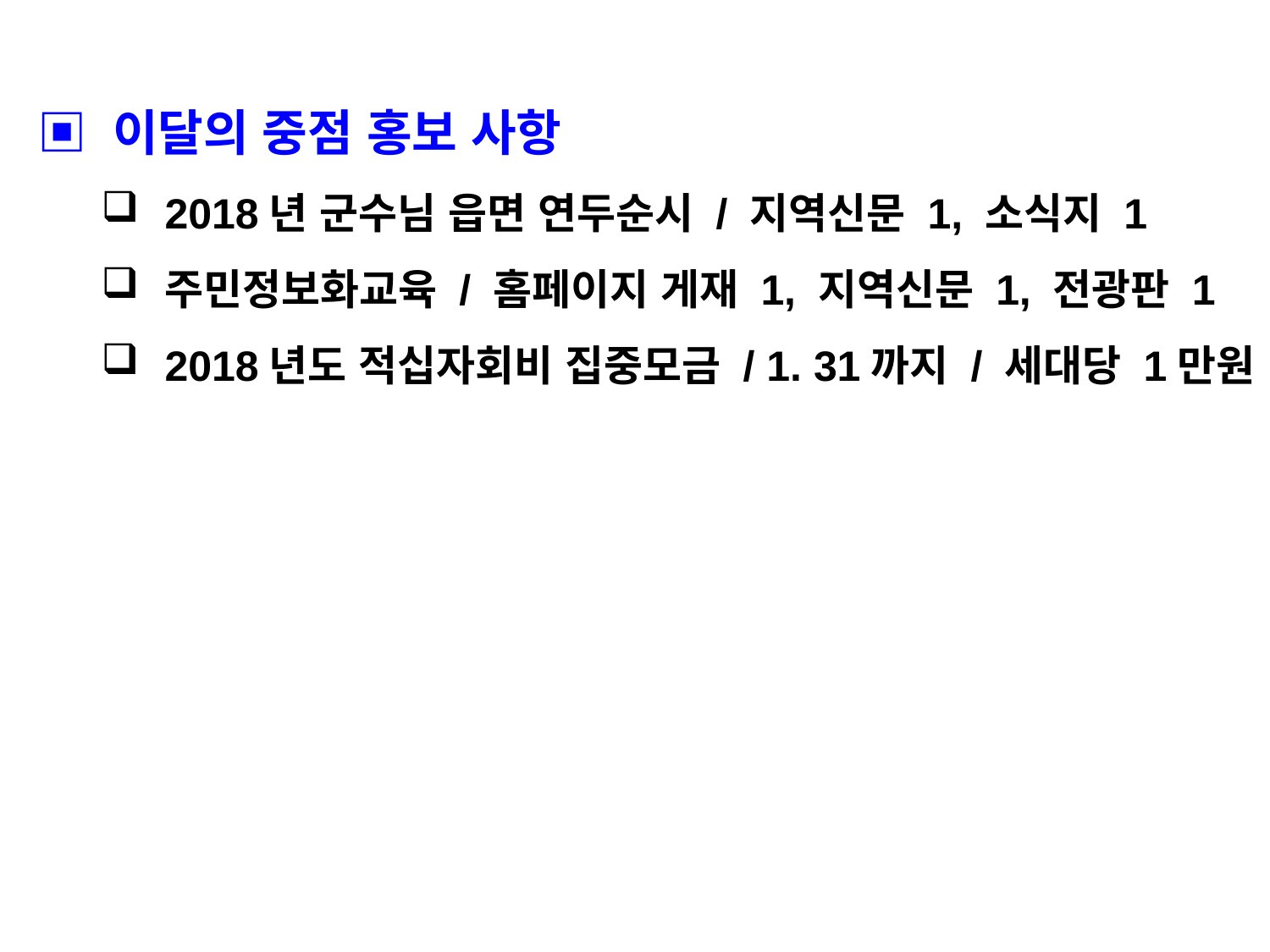

▣ 이달의 중점 홍보 사항
2018년 군수님 읍면 연두순시 / 지역신문 1, 소식지 1
주민정보화교육 / 홈페이지 게재 1, 지역신문 1, 전광판 1
2018년도 적십자회비 집중모금 / 1. 31까지 / 세대당 1만원